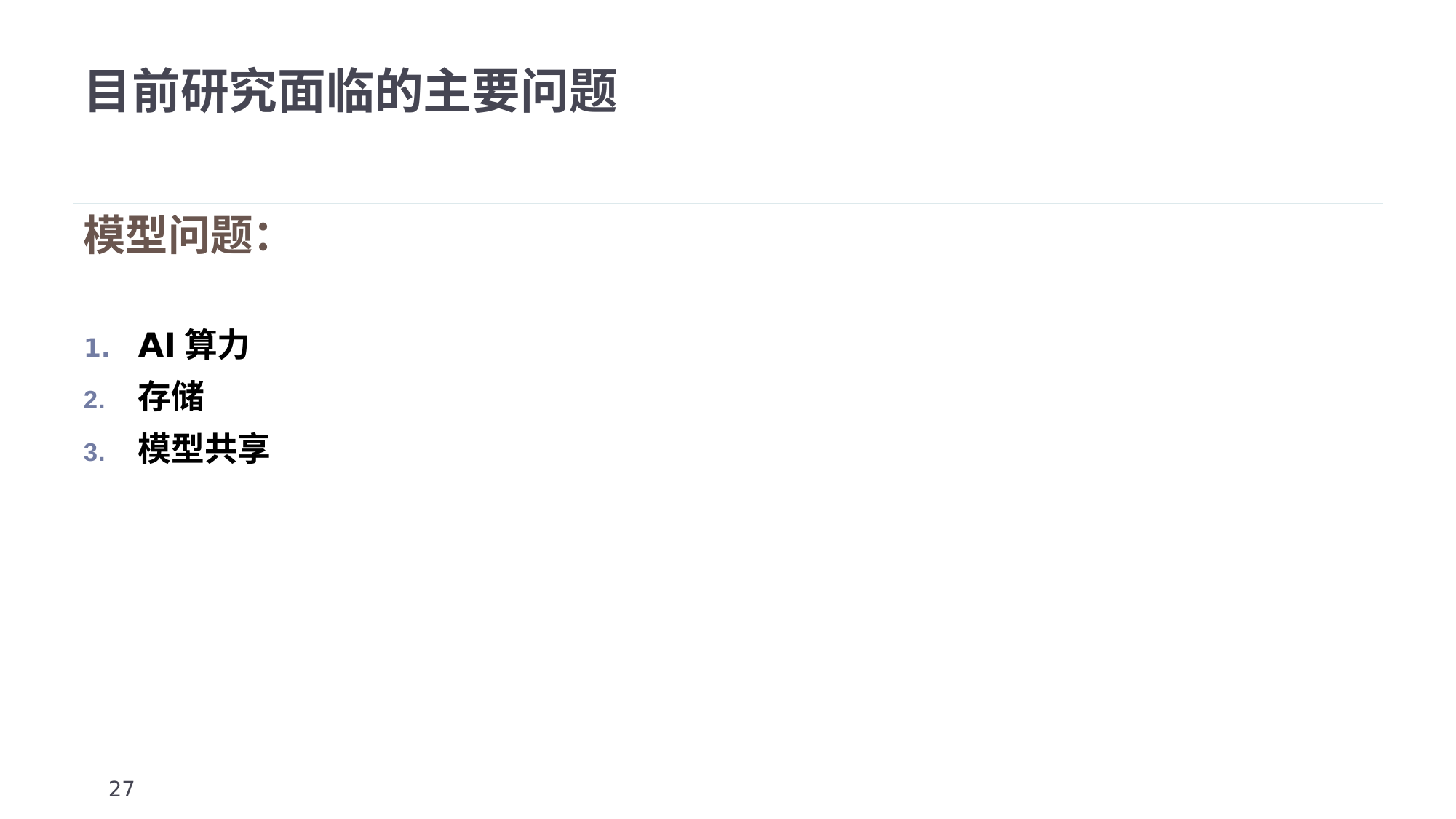

# 目前研究面临的主要问题
模型问题：

AI算力
存储
模型共享
27